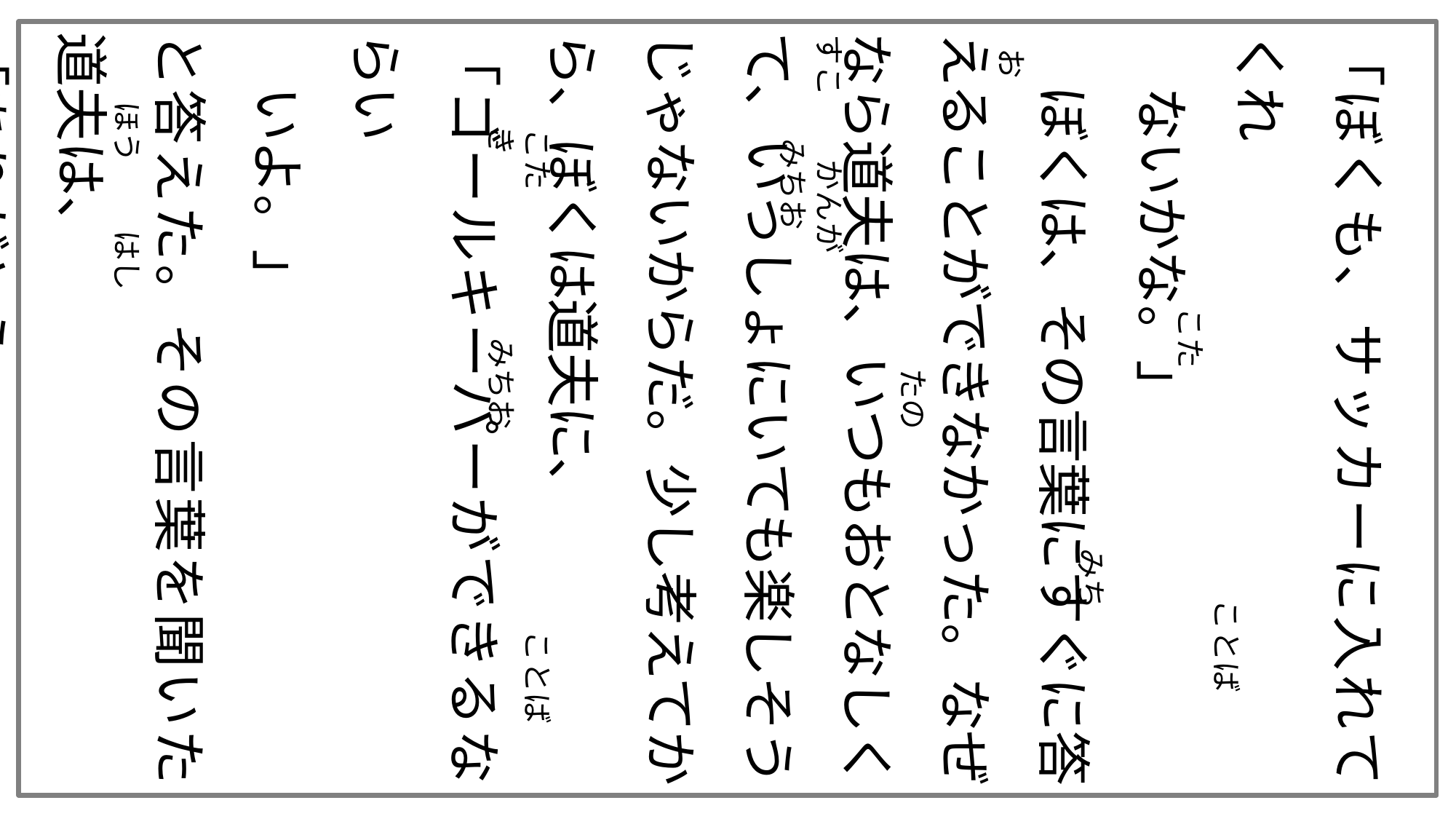

「ぼくも、サッカーに入れてくれ
　ないかな。」
　ぼくは、その言葉にすぐに答えることができなかった。なぜなら道夫は、いつもおとなしくて、いっしょにいても楽しそうじゃないからだ。少し考えてから、ぼくは道夫に、
「ゴールキーパーができるならい
　いよ。」
と答えた。その言葉を聞いた道夫は、
「ありがとう。」
と、うれしそうにサッカーゴールの方に走っていった。

　　　　　　　　　　　　　　　　　　　　　　　　　　　　　　　　　　　　　　　　　みち

　　 ほう　　 はし

　　　こた　　　　　　　　　　　　　　ことば　　　　　き　　　　　　みちお

すこ　　かんが　　　　　　　　　　　　　　　　　　　　  みちお
　　　　　　　　　　　たの
 お
　　　　　　　　　　　　　　　　　　ことば　　　　　　　　　　　　こた